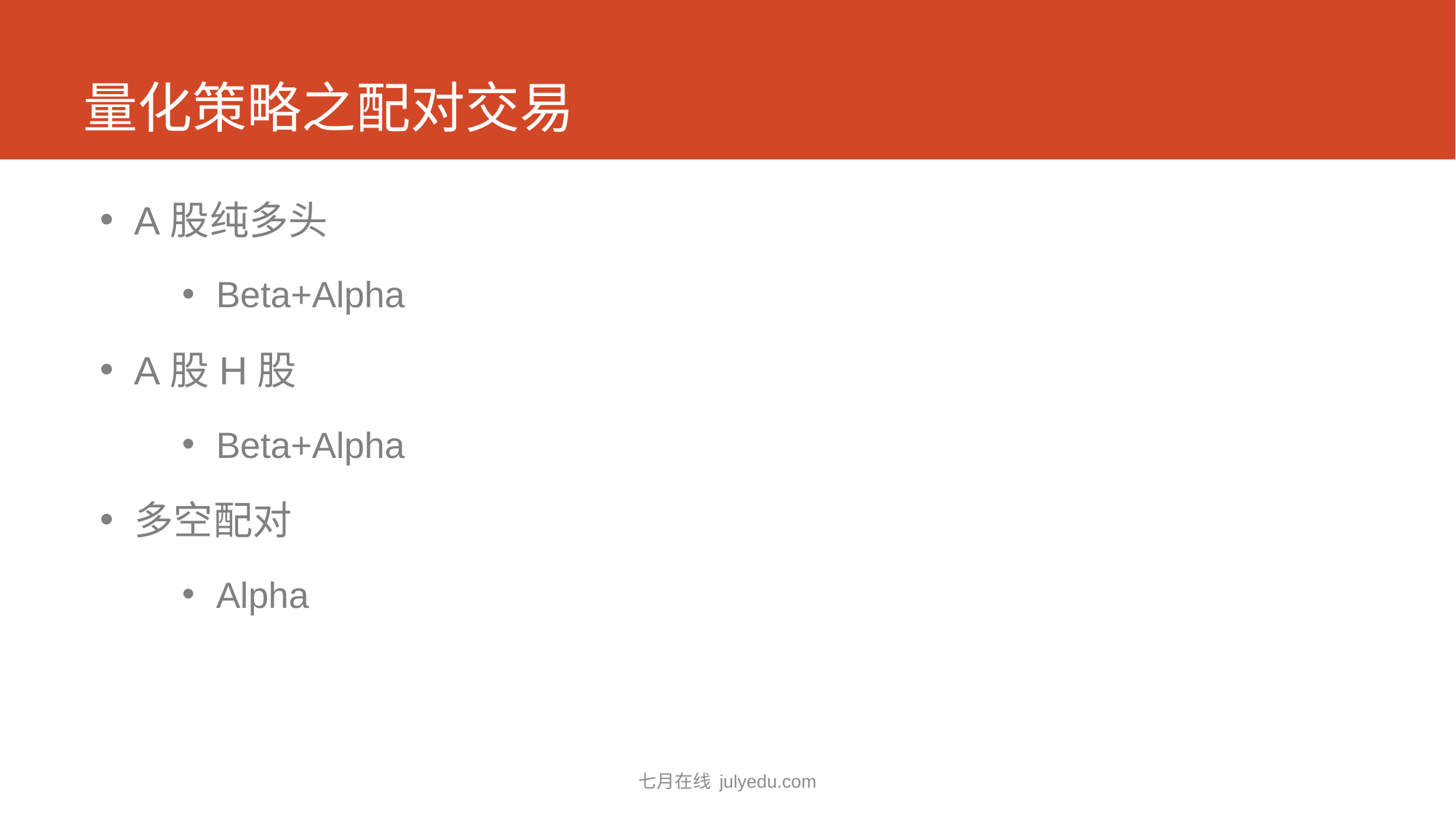

# 量化策略之配对交易
A股纯多头
Beta+Alpha
A股H股
Beta+Alpha
多空配对
Alpha
七月在线 julyedu.com